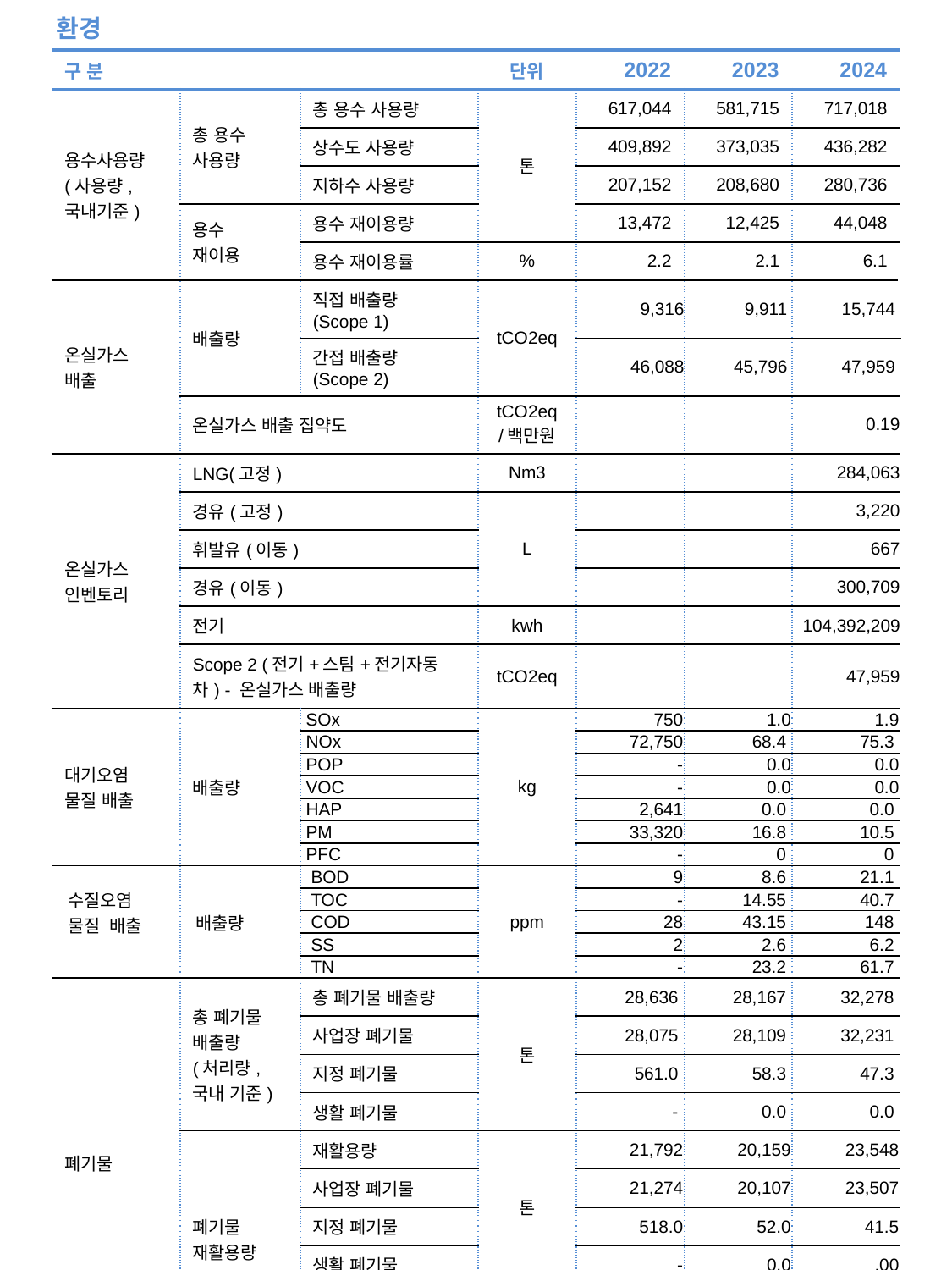

환경
| 구 분 |  |  | 단위 | 2022 | 2023 | 2024 |
| --- | --- | --- | --- | --- | --- | --- |
| 용수사용량 (사용량, 국내기준) | 총 용수 사용량 | 총 용수 사용량 | 톤 | 617,044 | 581,715 | 717,018 |
|  |  | 상수도 사용량 |  | 409,892 | 373,035 | 436,282 |
|  |  | 지하수 사용량 |  | 207,152 | 208,680 | 280,736 |
|  | 용수 재이용 | 용수 재이용량 |  | 13,472 | 12,425 | 44,048 |
|  |  | 용수 재이용률 | % | 2.2 | 2.1 | 6.1 |
| 온실가스 배출 | 배출량 | 직접 배출량 (Scope 1) | tCO2eq | 9,316 | 9,911 | 15,744 |
|  |  | 간접 배출량 (Scope 2) |  | 46,088 | 45,796 | 47,959 |
|  | 온실가스 배출 집약도 |  | tCO2eq /백만원 |  |  | 0.19 |
| 온실가스 인벤토리 | LNG(고정) |  | Nm3 |  |  | 284,063 |
|  | 경유(고정) |  | L |  |  | 3,220 |
|  | 휘발유(이동) |  |  |  |  | 667 |
|  | 경유(이동) |  |  |  |  | 300,709 |
|  | 전기 |  | kwh |  |  | 104,392,209 |
|  | Scope 2 (전기+스팀+전기자동차) - 온실가스 배출량 |  | tCO2eq |  |  | 47,959 |
| 대기오염 물질 배출 | 배출량 | SOx | kg | 750 | 1.0 | 1.9 |
|  |  | NOx |  | 72,750 | 68.4 | 75.3 |
|  |  | POP |  | - | 0.0 | 0.0 |
|  |  | VOC |  | - | 0.0 | 0.0 |
|  |  | HAP |  | 2,641 | 0.0 | 0.0 |
|  |  | PM |  | 33,320 | 16.8 | 10.5 |
|  |  | PFC |  | - | 0 | 0 |
| 수질오염 물질 배출 | 배출량 | BOD | ppm | 9 | 8.6 | 21.1 |
|  |  | TOC |  | - | 14.55 | 40.7 |
|  |  | COD |  | 28 | 43.15 | 148 |
|  |  | SS |  | 2 | 2.6 | 6.2 |
|  |  | TN |  | - | 23.2 | 61.7 |
| 폐기물 | 총 폐기물 배출량 (처리량, 국내 기준) | 총 폐기물 배출량 | 톤 | 28,636 | 28,167 | 32,278 |
|  |  | 사업장 폐기물 |  | 28,075 | 28,109 | 32,231 |
|  |  | 지정 폐기물 |  | 561.0 | 58.3 | 47.3 |
|  |  | 생활 폐기물 |  | - | 0.0 | 0.0 |
|  | 폐기물 재활용량 | 재활용량 | 톤 | 21,792 | 20,159 | 23,548 |
|  |  | 사업장 폐기물 |  | 21,274 | 20,107 | 23,507 |
|  |  | 지정 폐기물 |  | 518.0 | 52.0 | 41.5 |
|  |  | 생활 폐기물 |  | - | 0.0 | .00 |
|  |  | 폐기물 재활용 비율 | % | 76.0 | 72.0 | 73.0 |